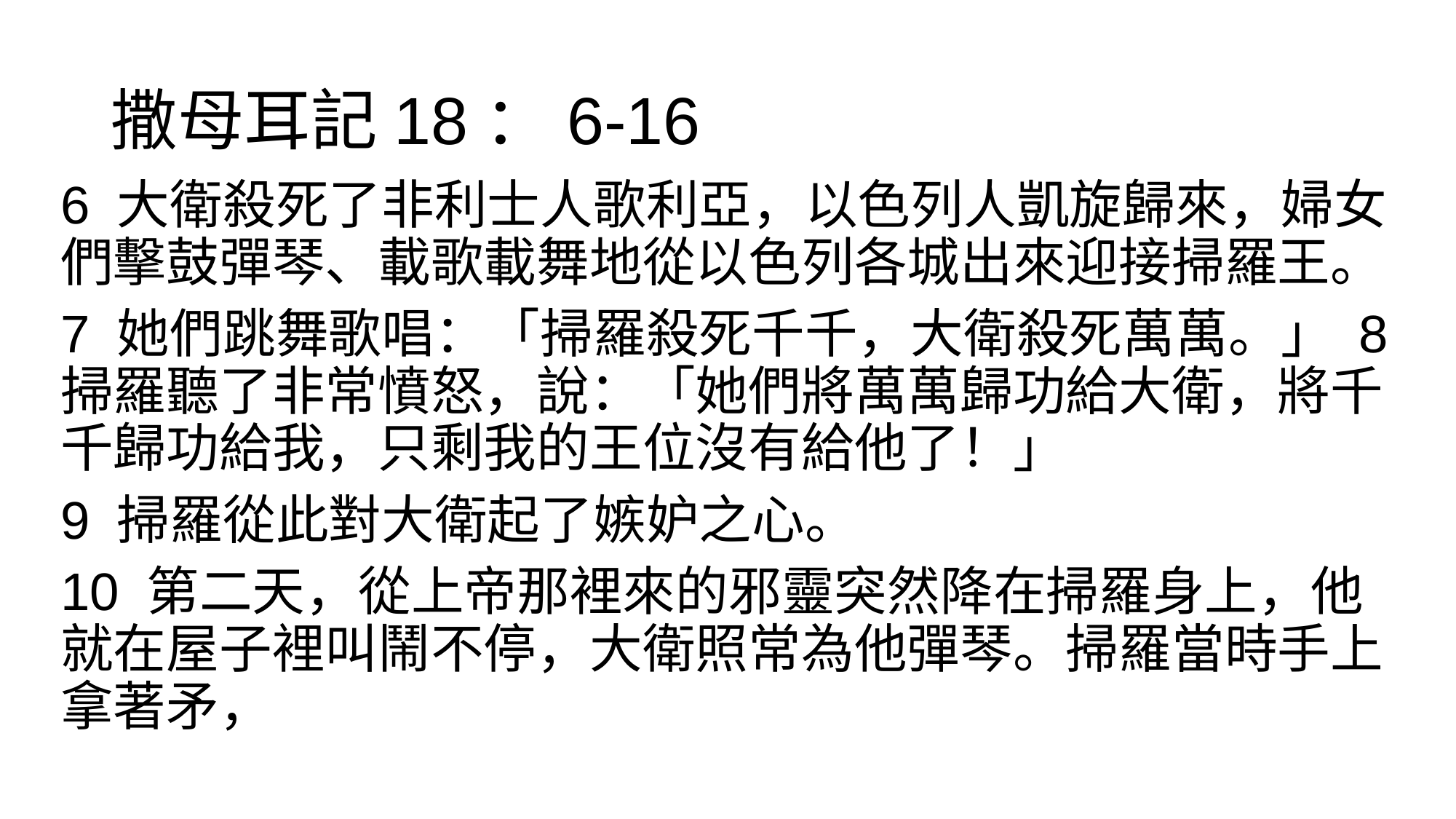

# 撒母耳記18：6-16
6 大衛殺死了非利士人歌利亞，以色列人凱旋歸來，婦女們擊鼓彈琴、載歌載舞地從以色列各城出來迎接掃羅王。
7 她們跳舞歌唱：「掃羅殺死千千，大衛殺死萬萬。」 8 掃羅聽了非常憤怒，說：「她們將萬萬歸功給大衛，將千千歸功給我，只剩我的王位沒有給他了！」
9 掃羅從此對大衛起了嫉妒之心。
10 第二天，從上帝那裡來的邪靈突然降在掃羅身上，他就在屋子裡叫鬧不停，大衛照常為他彈琴。掃羅當時手上拿著矛，